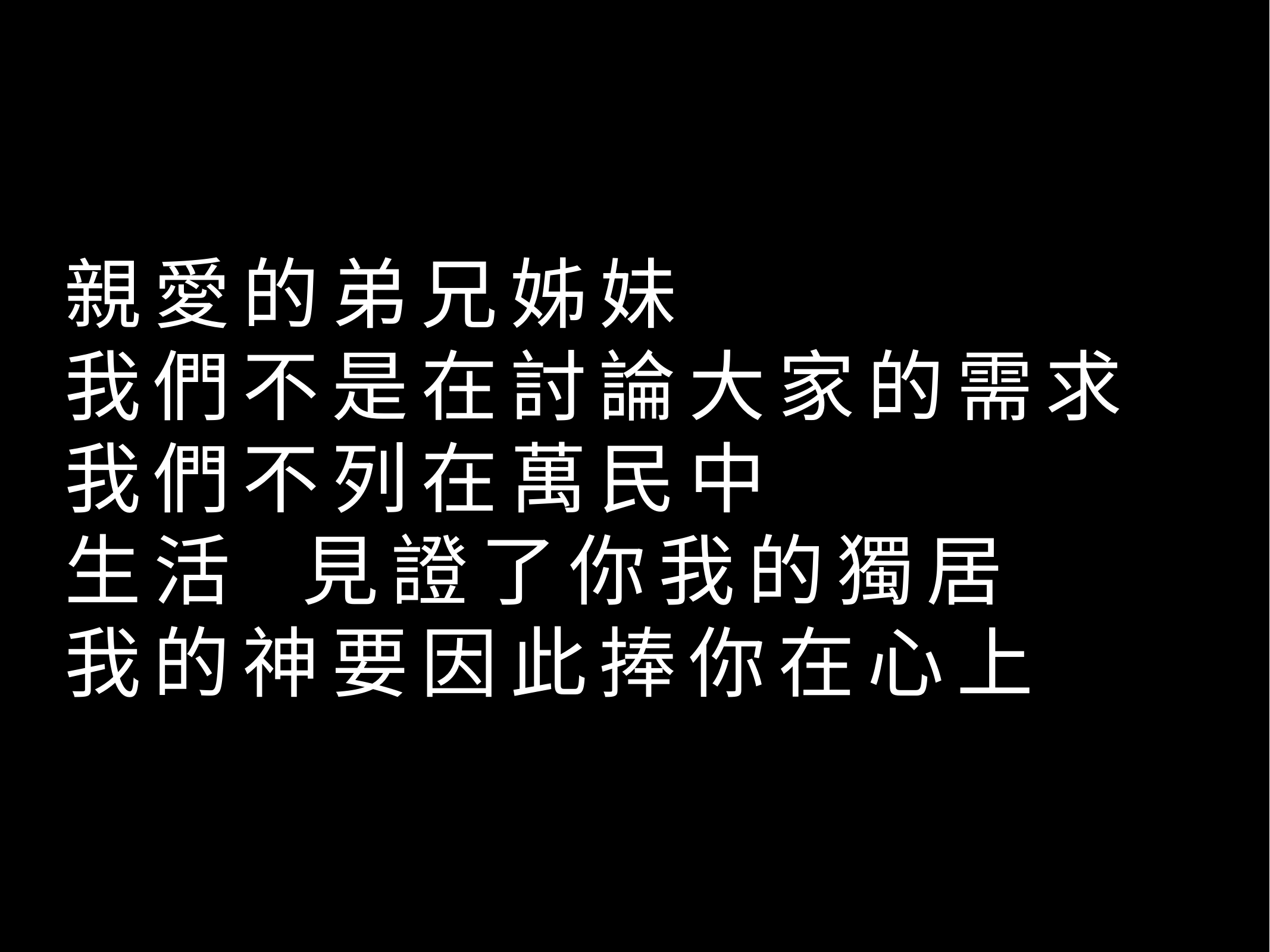

# 親愛的弟兄姊妹
我們不是在討論大家的需求
我們不列在萬民中
生活  見證了你我的獨居
我的神要因此捧你在心上